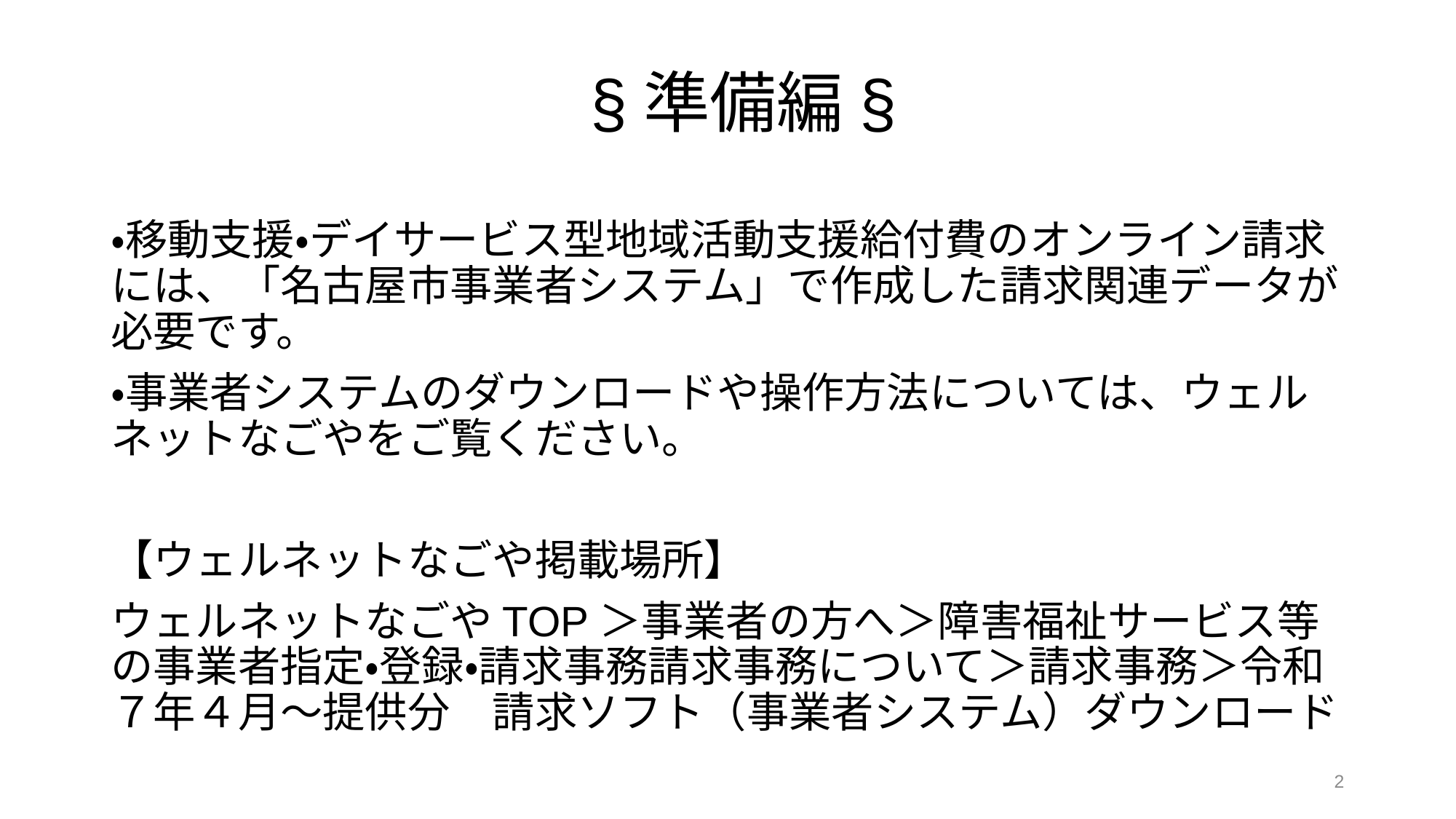

# §準備編§
・移動支援・デイサービス型地域活動支援給付費のオンライン請求には、「名古屋市事業者システム」で作成した請求関連データが必要です。
・事業者システムのダウンロードや操作方法については、ウェルネットなごやをご覧ください。

【ウェルネットなごや掲載場所】
ウェルネットなごやTOP＞事業者の方へ＞障害福祉サービス等の事業者指定・登録・請求事務請求事務について＞請求事務＞令和７年４月～提供分　請求ソフト（事業者システム）ダウンロード
2